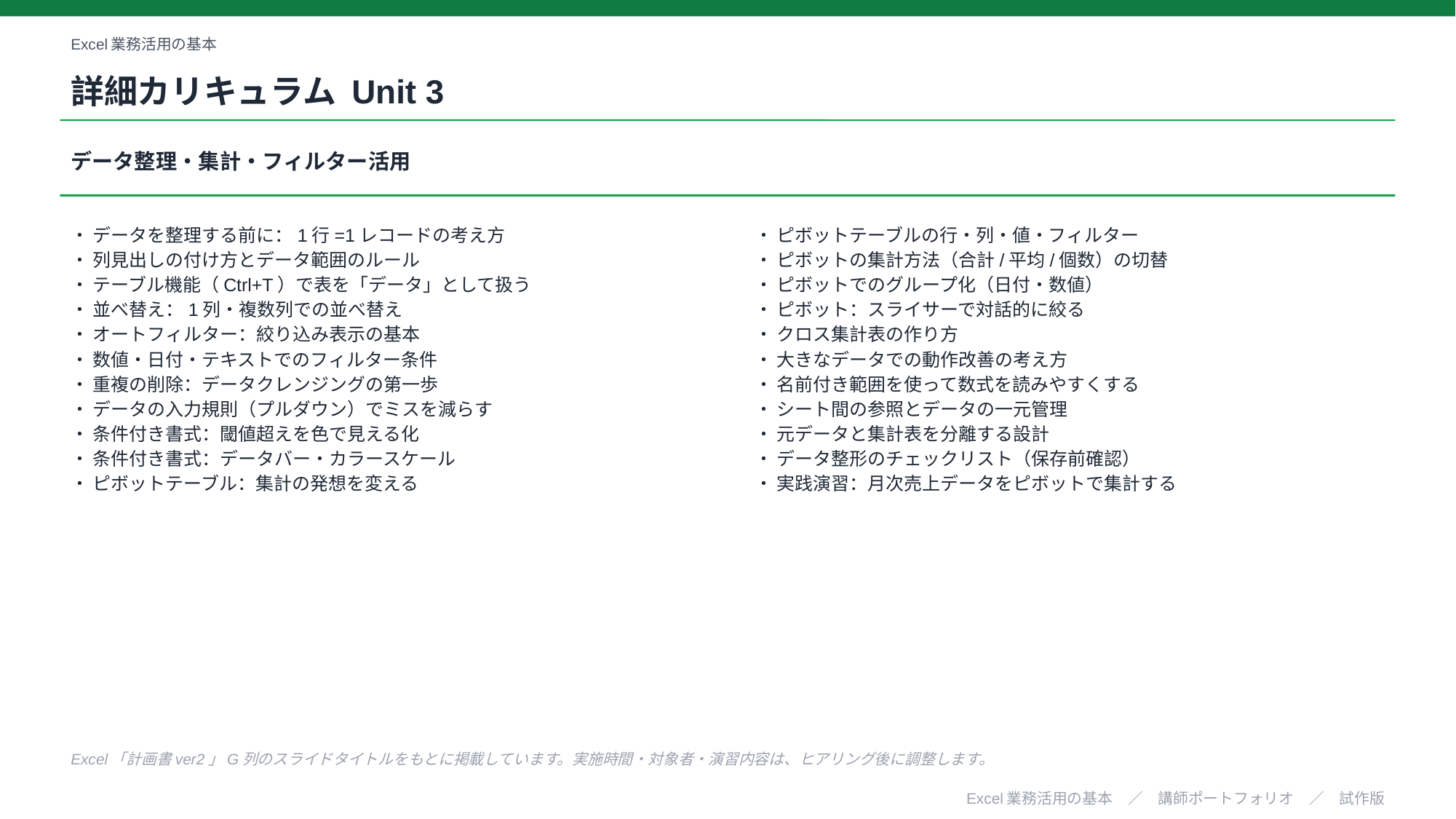

Excel業務活用の基本
詳細カリキュラム Unit 3

データ整理・集計・フィルター活用

・ データを整理する前に：1行=1レコードの考え方
・ 列見出しの付け方とデータ範囲のルール
・ テーブル機能（Ctrl+T）で表を「データ」として扱う
・ 並べ替え：1列・複数列での並べ替え
・ オートフィルター：絞り込み表示の基本
・ 数値・日付・テキストでのフィルター条件
・ 重複の削除：データクレンジングの第一歩
・ データの入力規則（プルダウン）でミスを減らす
・ 条件付き書式：閾値超えを色で見える化
・ 条件付き書式：データバー・カラースケール
・ ピボットテーブル：集計の発想を変える
・ ピボットテーブルの行・列・値・フィルター
・ ピボットの集計方法（合計/平均/個数）の切替
・ ピボットでのグループ化（日付・数値）
・ ピボット：スライサーで対話的に絞る
・ クロス集計表の作り方
・ 大きなデータでの動作改善の考え方
・ 名前付き範囲を使って数式を読みやすくする
・ シート間の参照とデータの一元管理
・ 元データと集計表を分離する設計
・ データ整形のチェックリスト（保存前確認）
・ 実践演習：月次売上データをピボットで集計する
Excel「計画書ver2」G列のスライドタイトルをもとに掲載しています。実施時間・対象者・演習内容は、ヒアリング後に調整します。
Excel業務活用の基本　／　講師ポートフォリオ　／　試作版